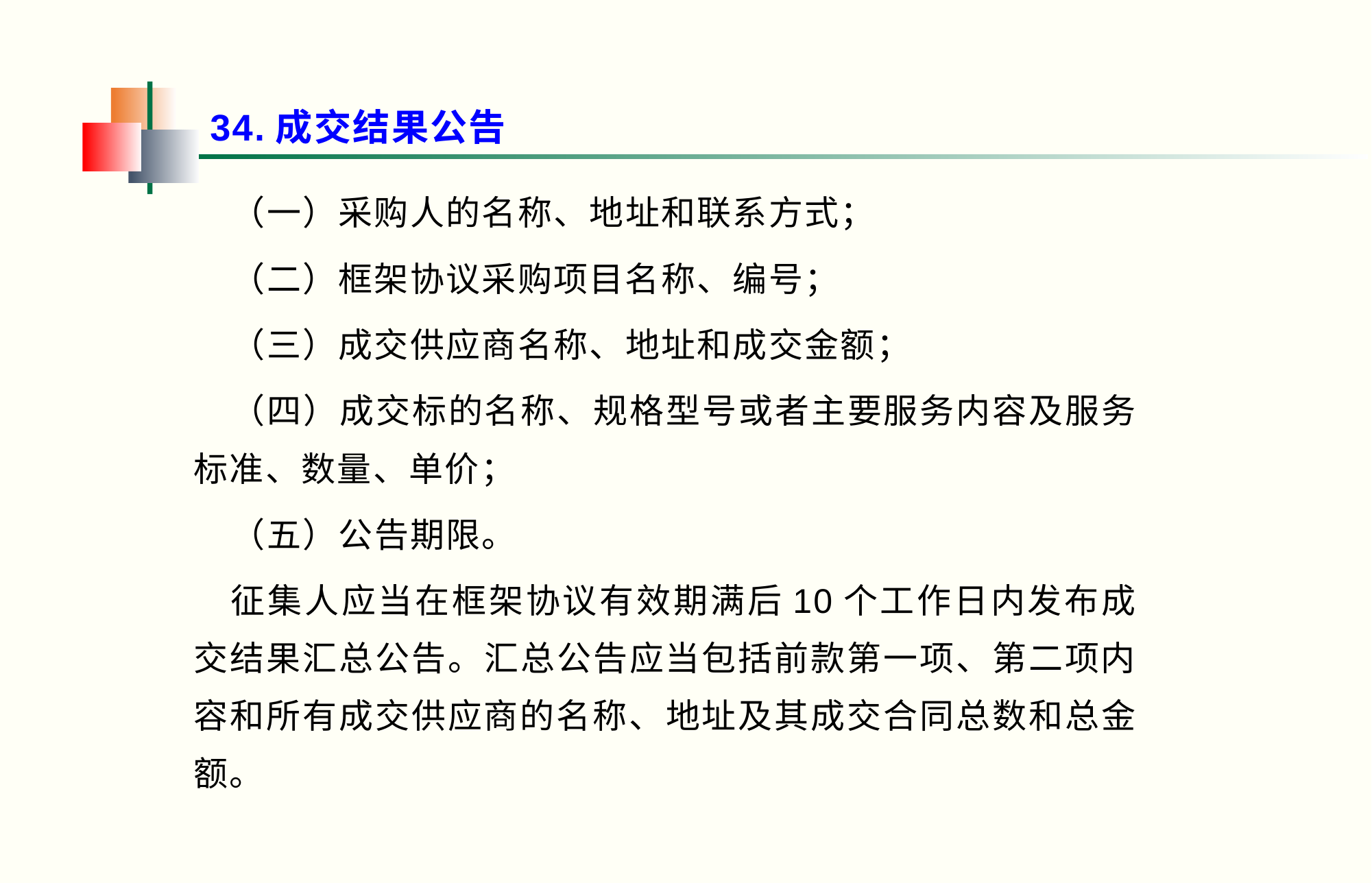

34.成交结果公告
（一）采购人的名称、地址和联系方式；
（二）框架协议采购项目名称、编号；
（三）成交供应商名称、地址和成交金额；
（四）成交标的名称、规格型号或者主要服务内容及服务标准、数量、单价；
（五）公告期限。
征集人应当在框架协议有效期满后10个工作日内发布成交结果汇总公告。汇总公告应当包括前款第一项、第二项内容和所有成交供应商的名称、地址及其成交合同总数和总金额。